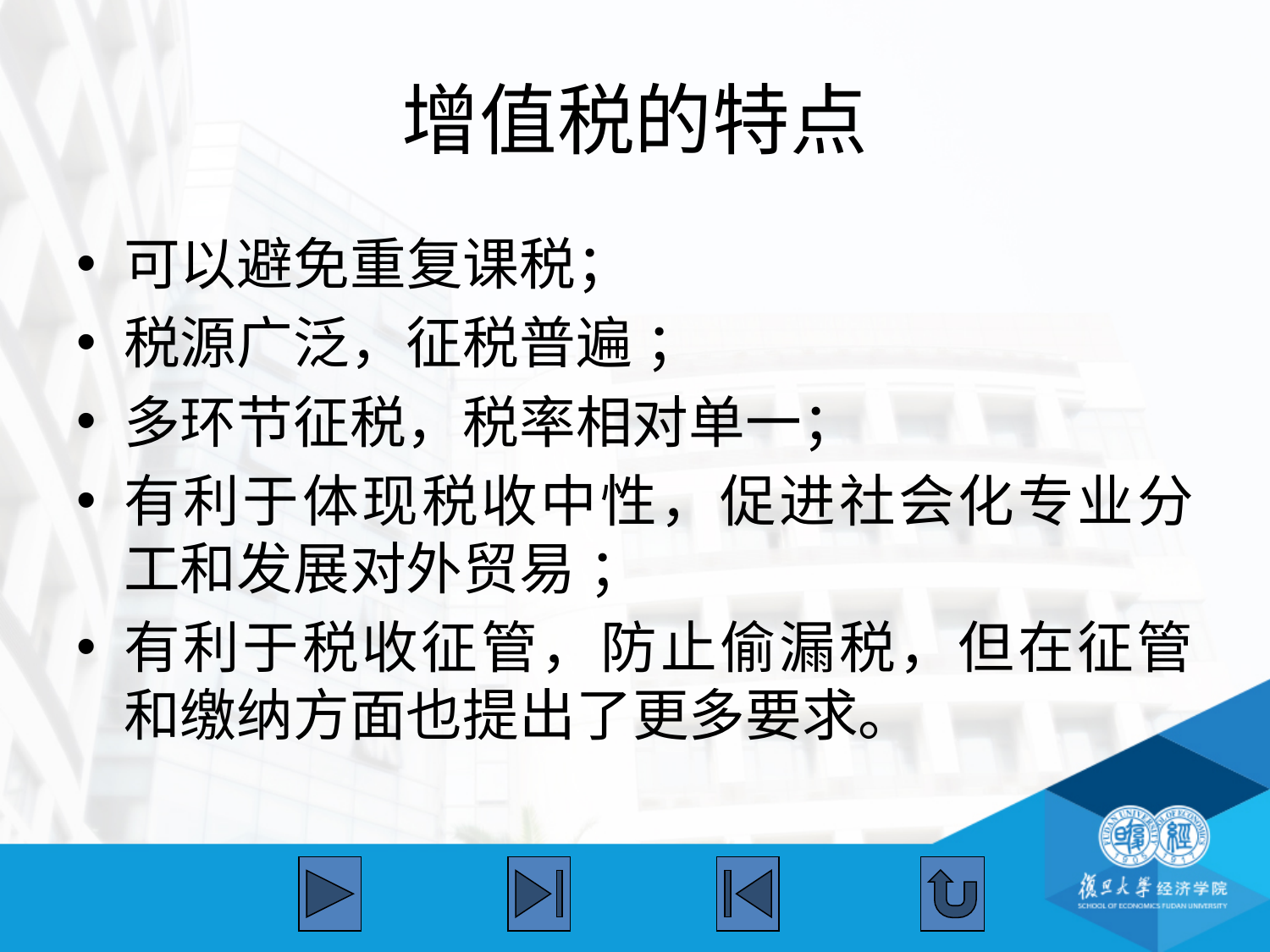

# 增值税的特点
可以避免重复课税；
税源广泛，征税普遍 ；
多环节征税，税率相对单一；
有利于体现税收中性，促进社会化专业分工和发展对外贸易 ；
有利于税收征管，防止偷漏税，但在征管和缴纳方面也提出了更多要求。